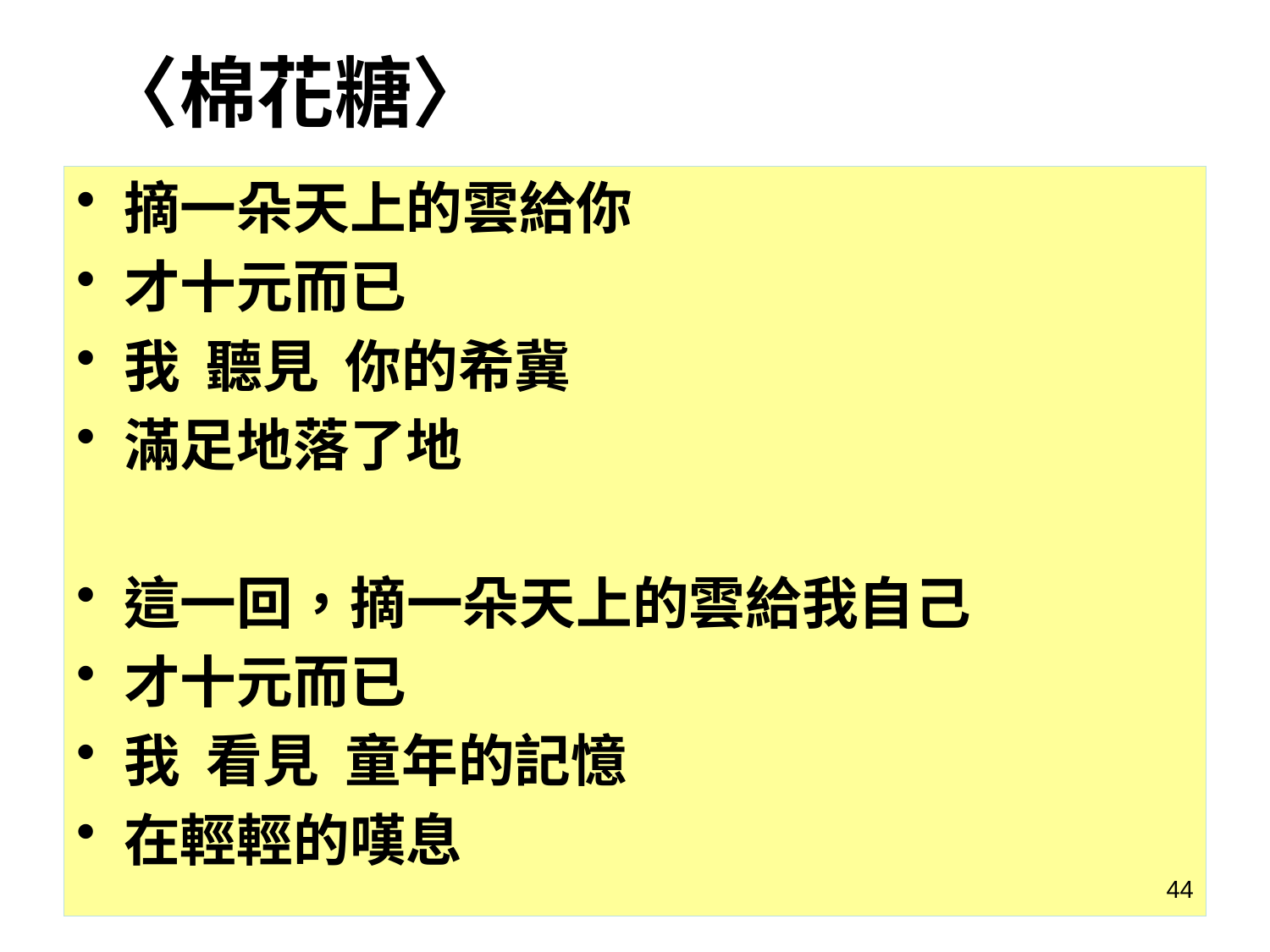

# 〈棉花糖〉
摘一朵天上的雲給你
才十元而已
我  聽見  你的希冀
滿足地落了地

這一回，摘一朵天上的雲給我自己
才十元而已
我  看見  童年的記憶
在輕輕的嘆息
44